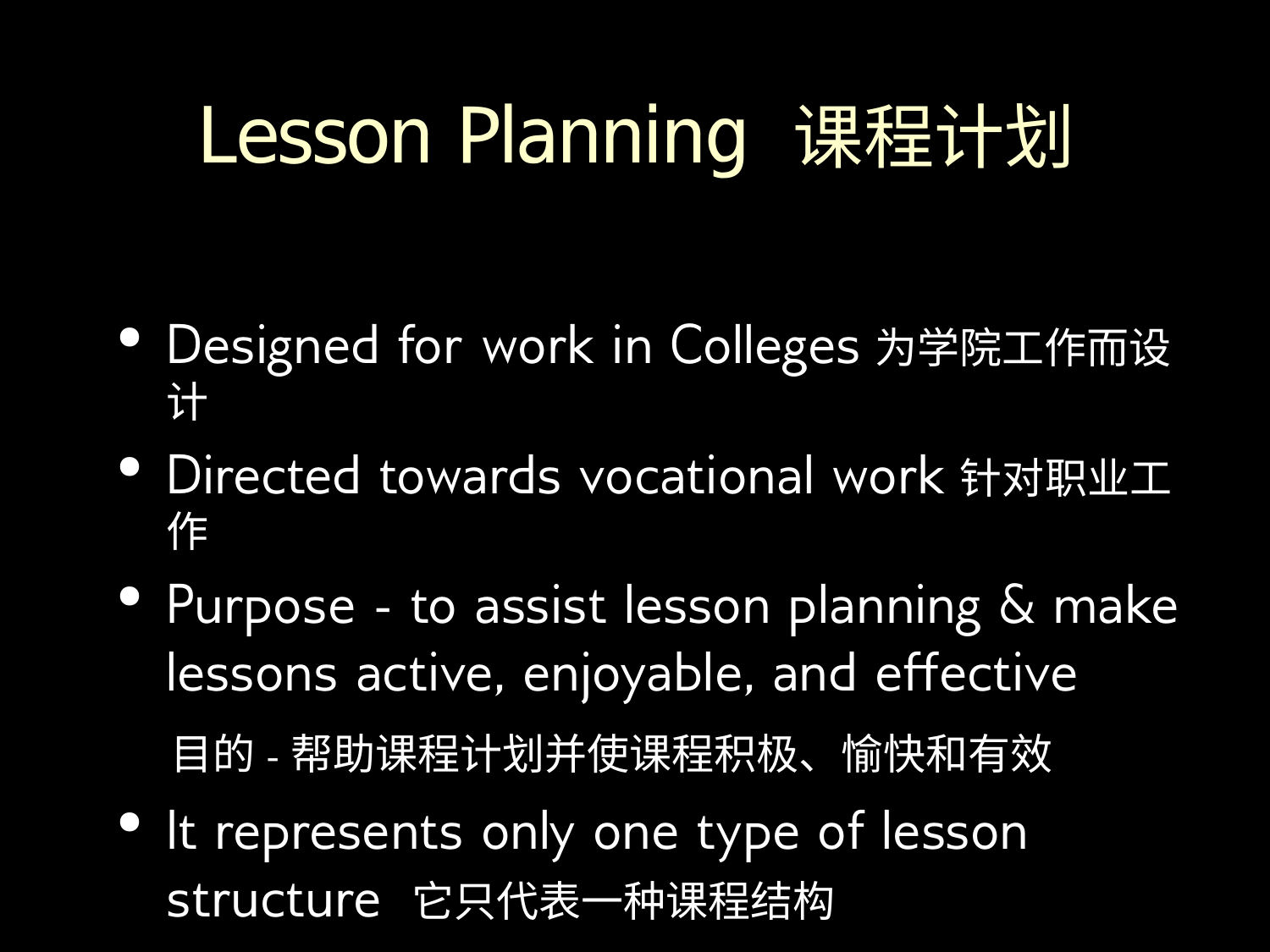

# Lesson Planning 课程计划

Designed for work in Colleges为学院工作而设计
Directed towards vocational work针对职业工作
Purpose - to assist lesson planning & make lessons active, enjoyable, and effective
   目的-帮助课程计划并使课程积极、愉快和有效
It represents only one type of lesson structure 它只代表一种课程结构